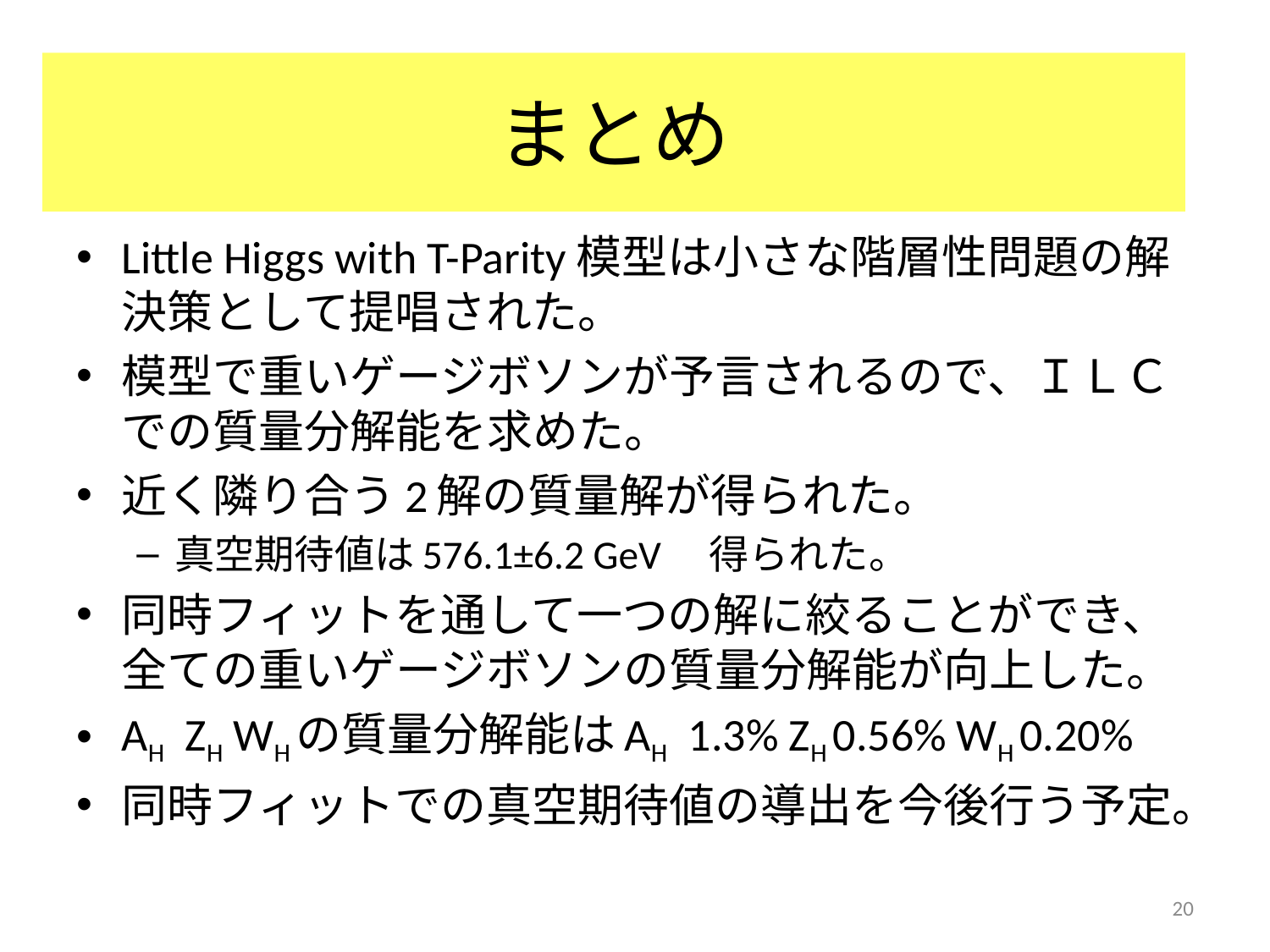

# まとめ
Little Higgs with T-Parity模型は小さな階層性問題の解決策として提唱された。
模型で重いゲージボソンが予言されるので、ＩＬＣでの質量分解能を求めた。
近く隣り合う2解の質量解が得られた。
真空期待値は576.1±6.2 GeV　得られた。
同時フィットを通して一つの解に絞ることができ、全ての重いゲージボソンの質量分解能が向上した。
AH  ZH WHの質量分解能はAH  1.3% ZH 0.56% WH 0.20%
同時フィットでの真空期待値の導出を今後行う予定。
20